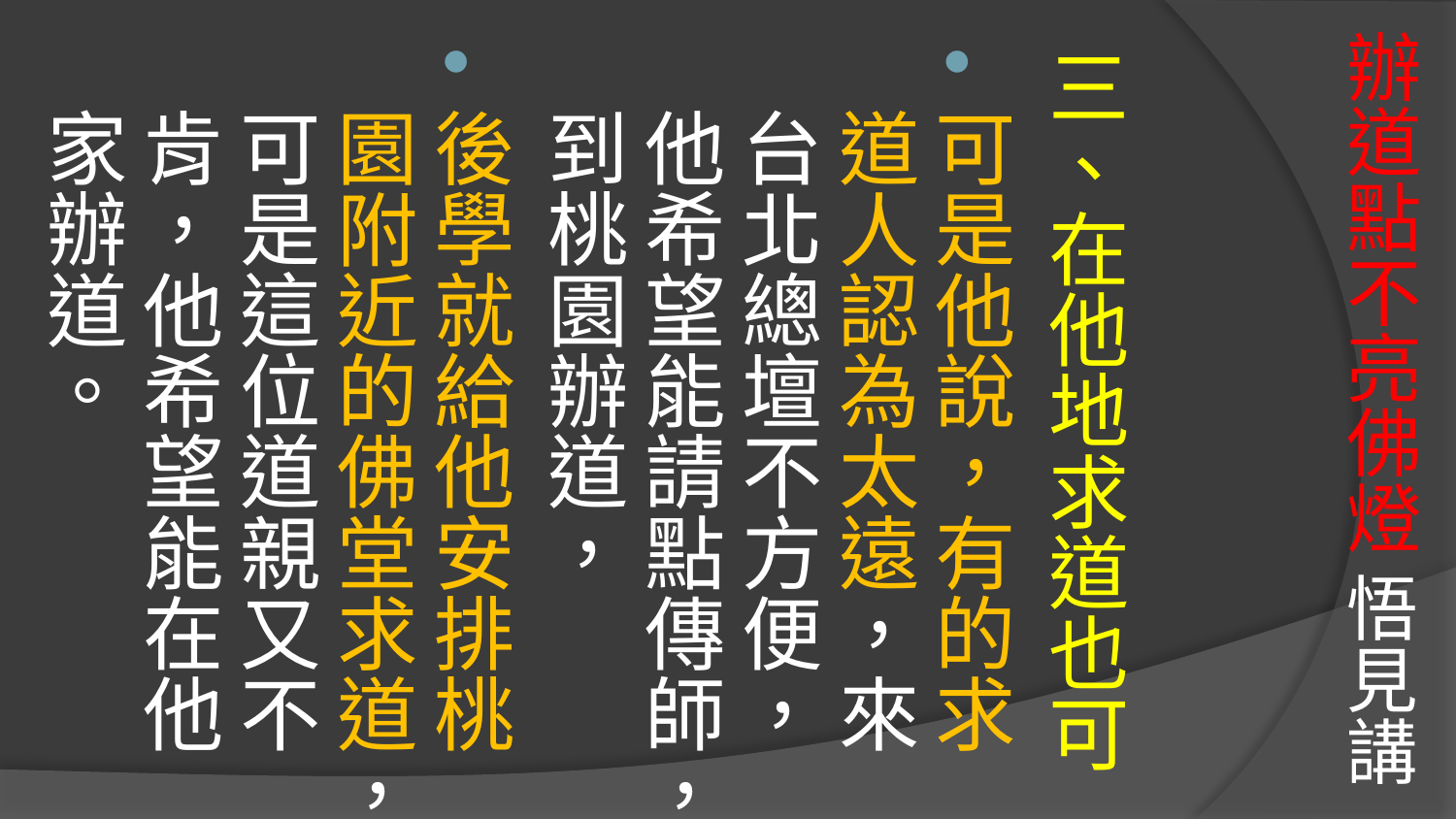

# 辦道點不亮佛燈 悟見講
三、在他地求道也可
可是他說，有的求道人認為太遠，來台北總壇不方便，他希望能請點傳師，到桃園辦道，
後學就給他安排桃園附近的佛堂求道，可是這位道親又不肯，他希望能在他家辦道。